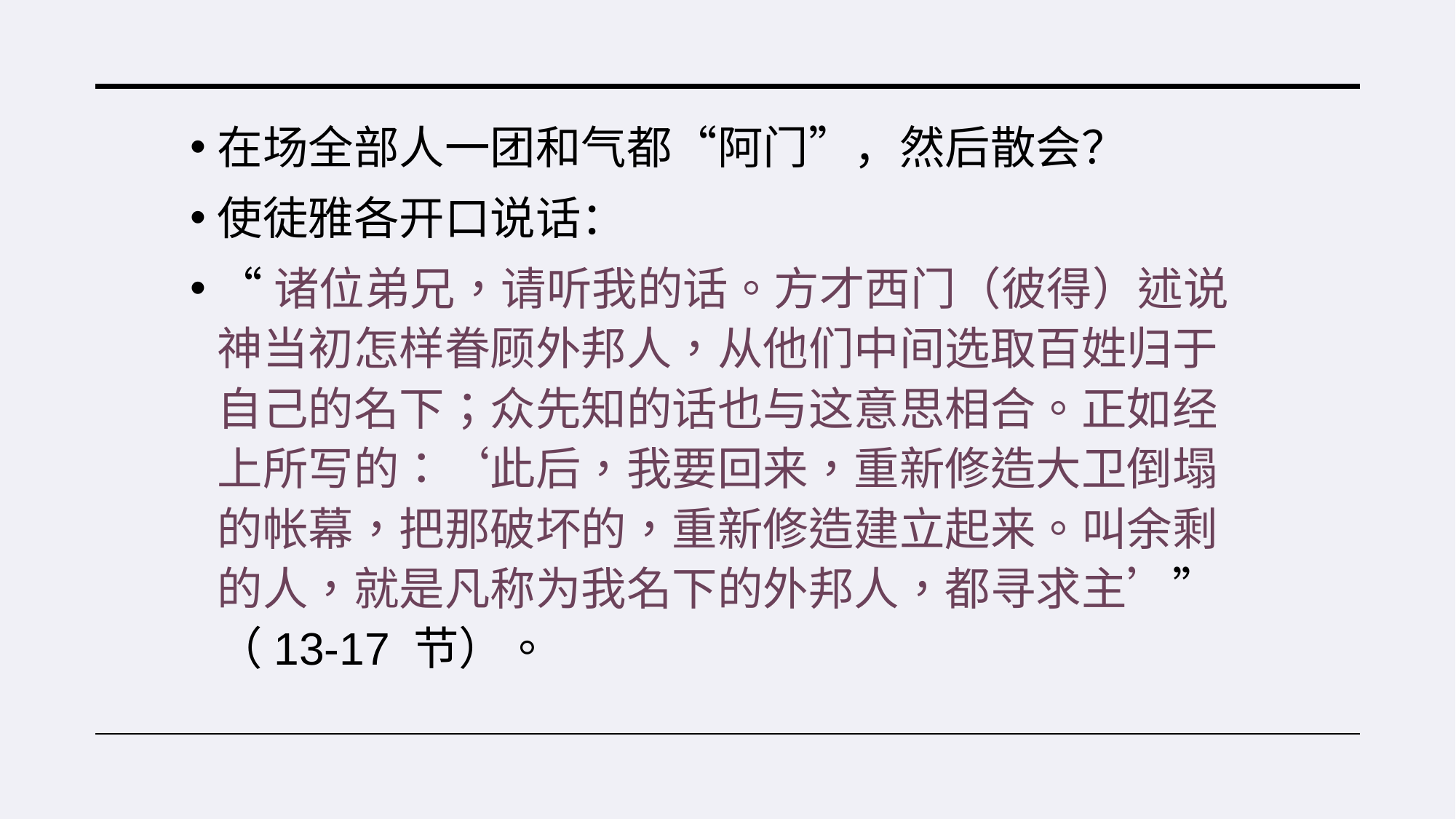

在场全部人一团和气都“阿门”，然后散会？
使徒雅各开口说话：
“诸位弟兄，请听我的话。方才西门（彼得）述说神当初怎样眷顾外邦人，从他们中间选取百姓归于自己的名下；众先知的话也与这意思相合。正如经上所写的：‘此后，我要回来，重新修造大卫倒塌的帐幕，把那破坏的，重新修造建立起来。叫余剩的人，就是凡称为我名下的外邦人，都寻求主’” （13-17 节）。